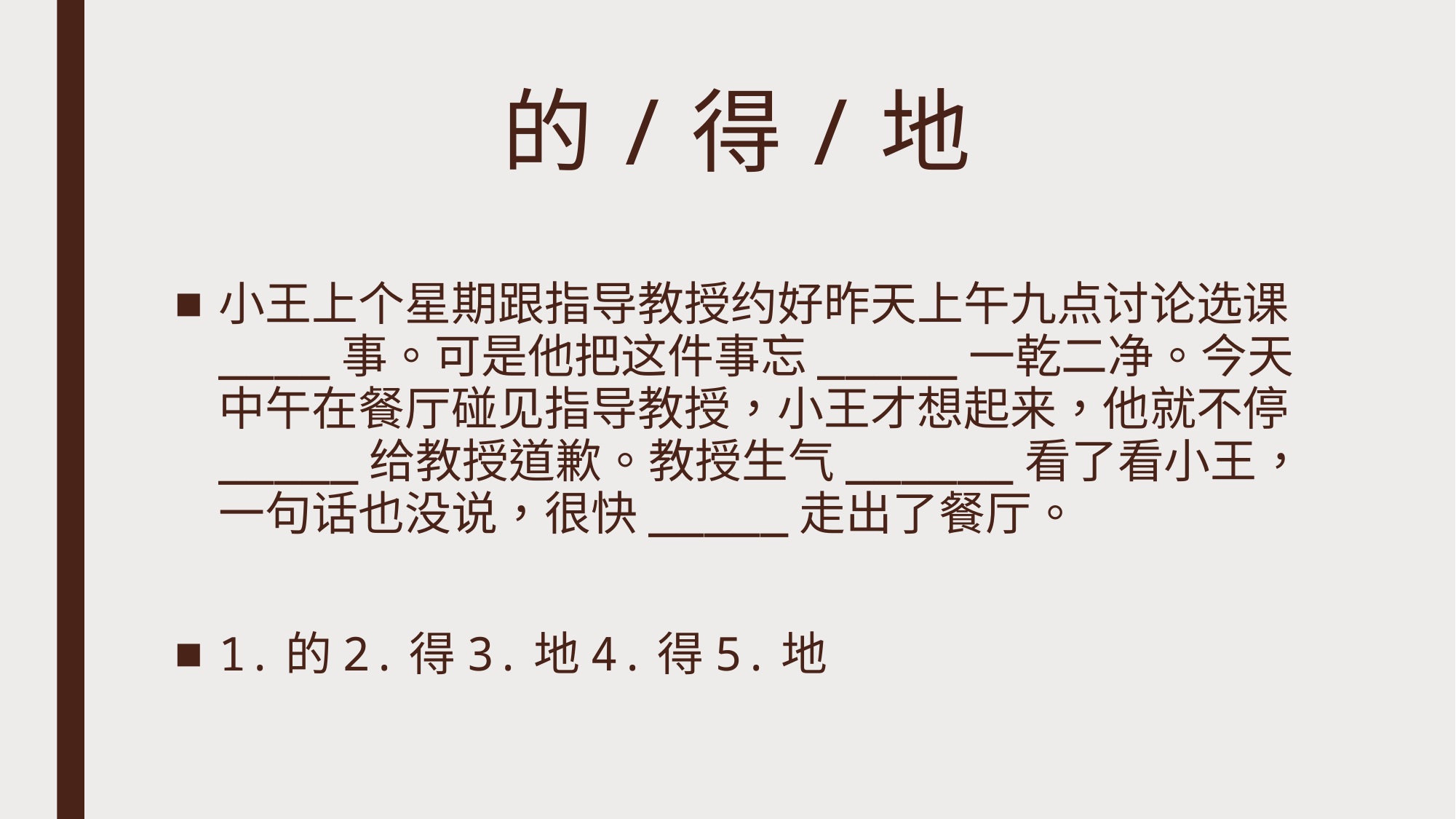

# 的/得/地
小王上个星期跟指导教授约好昨天上午九点讨论选课____事。可是他把这件事忘_____一乾二净。今天中午在餐厅碰见指导教授，小王才想起来，他就不停_____给教授道歉。教授生气______看了看小王，一句话也没说，很快_____走出了餐厅。

1.的2.得3.地4.得5.地